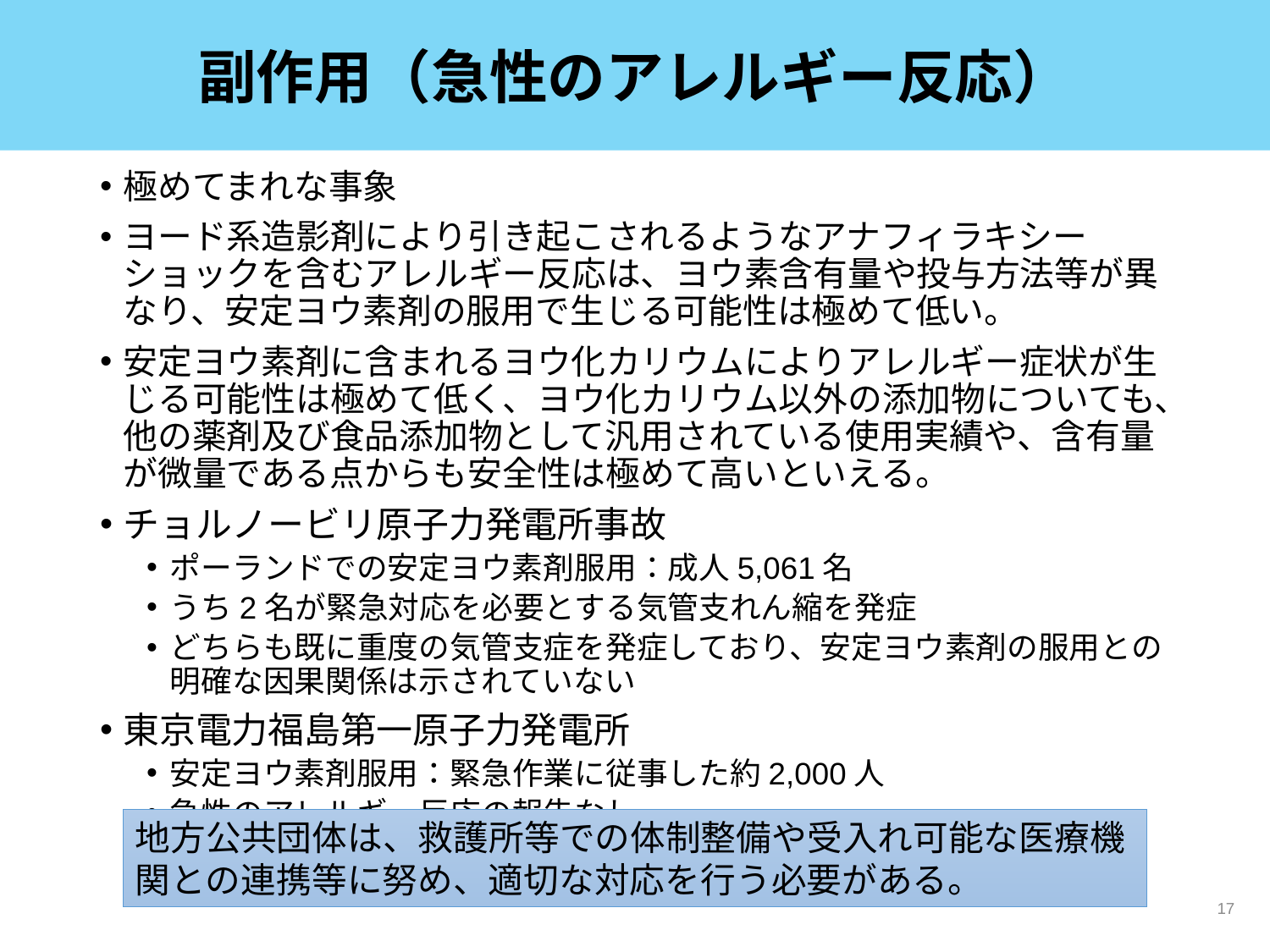

# 副作用（急性のアレルギー反応）
極めてまれな事象
ヨード系造影剤により引き起こされるようなアナフィラキシーショックを含むアレルギー反応は、ヨウ素含有量や投与方法等が異なり、安定ヨウ素剤の服用で生じる可能性は極めて低い。
安定ヨウ素剤に含まれるヨウ化カリウムによりアレルギー症状が生じる可能性は極めて低く、ヨウ化カリウム以外の添加物についても、他の薬剤及び食品添加物として汎用されている使用実績や、含有量が微量である点からも安全性は極めて高いといえる。
チョルノービリ原子力発電所事故
ポーランドでの安定ヨウ素剤服用：成人5,061名
うち2名が緊急対応を必要とする気管支れん縮を発症
どちらも既に重度の気管支症を発症しており、安定ヨウ素剤の服用との明確な因果関係は示されていない
東京電力福島第一原子力発電所
安定ヨウ素剤服用：緊急作業に従事した約2,000人
急性のアレルギー反応の報告なし
地方公共団体は、救護所等での体制整備や受入れ可能な医療機関との連携等に努め、適切な対応を行う必要がある。
17